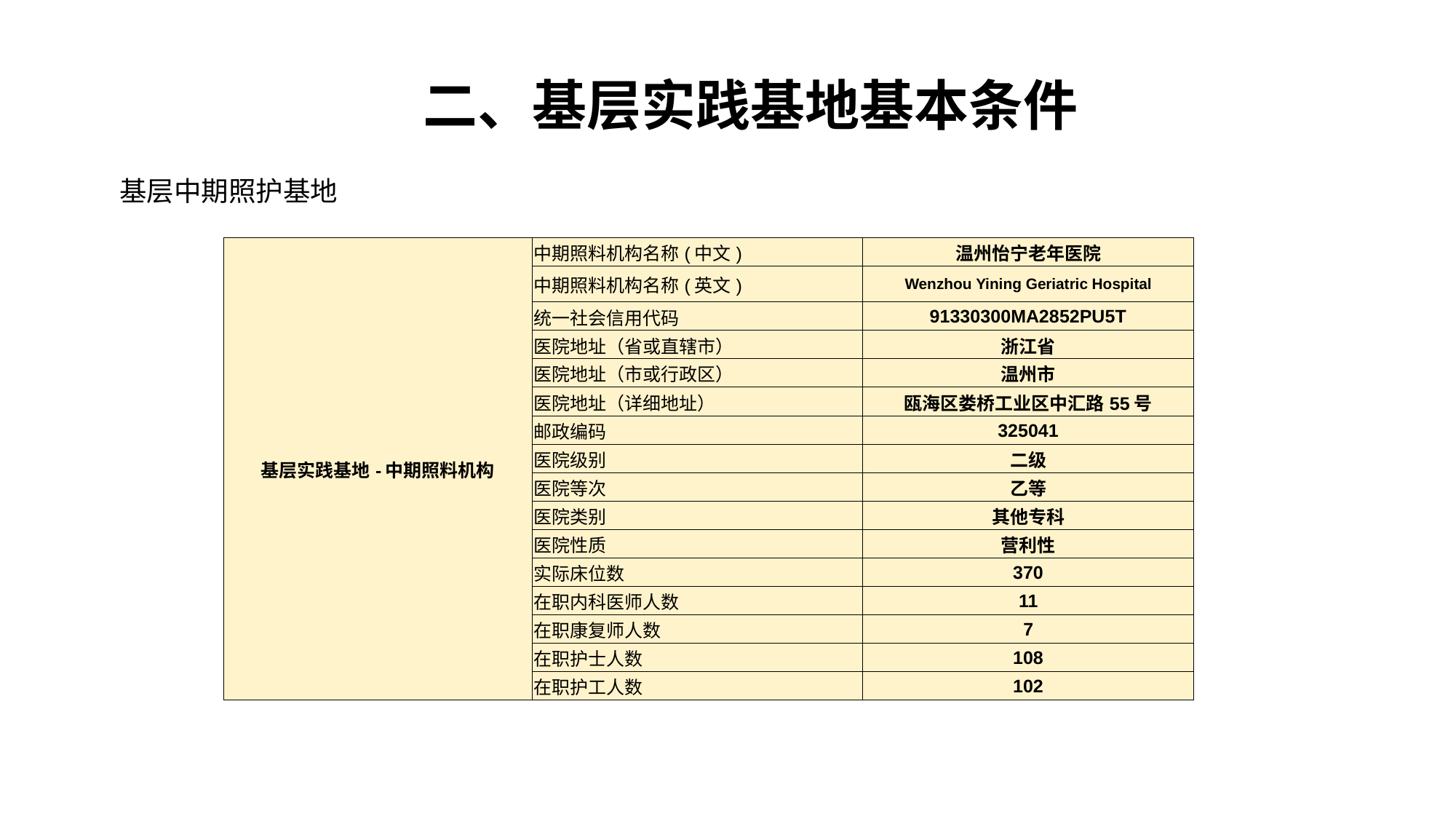

二、基层实践基地基本条件
基层中期照护基地
| 基层实践基地-中期照料机构 | 中期照料机构名称(中文) | 温州怡宁老年医院 |
| --- | --- | --- |
|  | 中期照料机构名称(英文) | Wenzhou Yining Geriatric Hospital |
|  | 统一社会信用代码 | 91330300MA2852PU5T |
|  | 医院地址（省或直辖市） | 浙江省 |
|  | 医院地址（市或行政区） | 温州市 |
|  | 医院地址（详细地址） | 瓯海区娄桥工业区中汇路55号 |
|  | 邮政编码 | 325041 |
|  | 医院级别 | 二级 |
|  | 医院等次 | 乙等 |
|  | 医院类别 | 其他专科 |
|  | 医院性质 | 营利性 |
|  | 实际床位数 | 370 |
|  | 在职内科医师人数 | 11 |
|  | 在职康复师人数 | 7 |
|  | 在职护士人数 | 108 |
|  | 在职护工人数 | 102 |